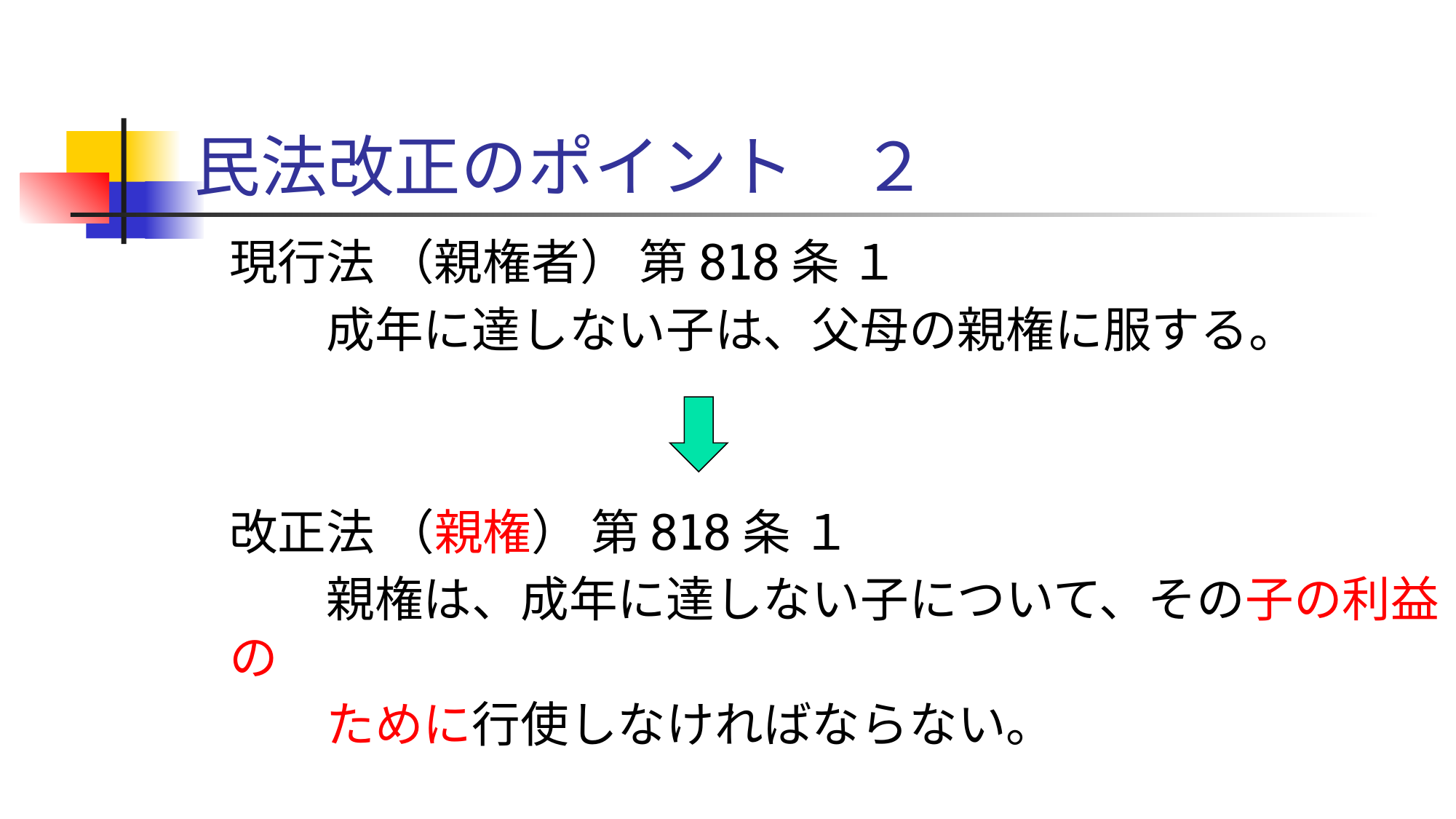

# 民法改正のポイント　２
現行法 （親権者） 第818条 １
　　成年に達しない子は、父母の親権に服する。

改正法 （親権） 第818条 １
　　親権は、成年に達しない子について、その子の利益の
　　ために行使しなければならない。